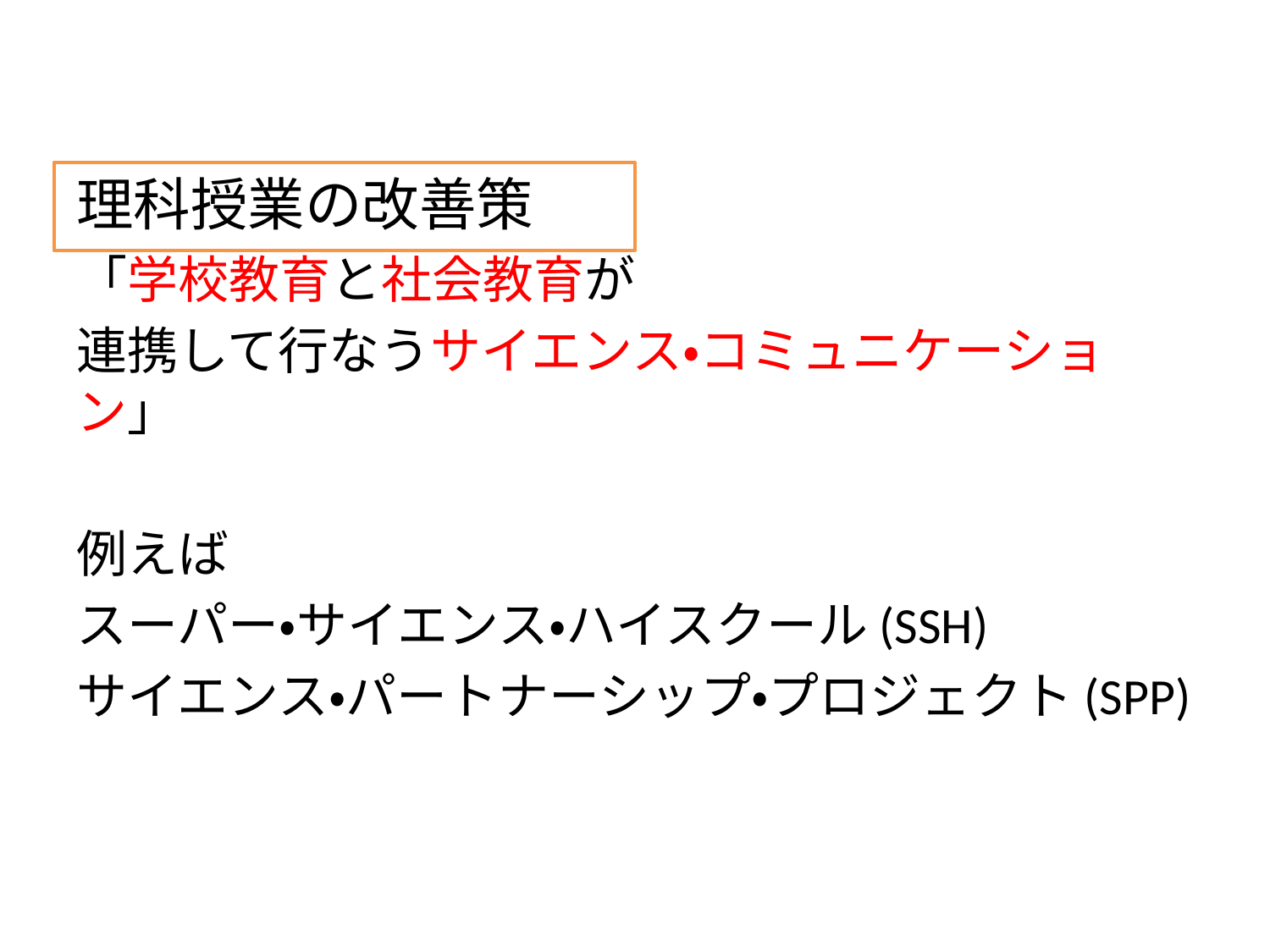

理科授業の改善策
「学校教育と社会教育が
連携して行なうサイエンス・コミュニケーション」

例えば
スーパー・サイエンス・ハイスクール(SSH)
サイエンス・パートナーシップ・プロジェクト(SPP)